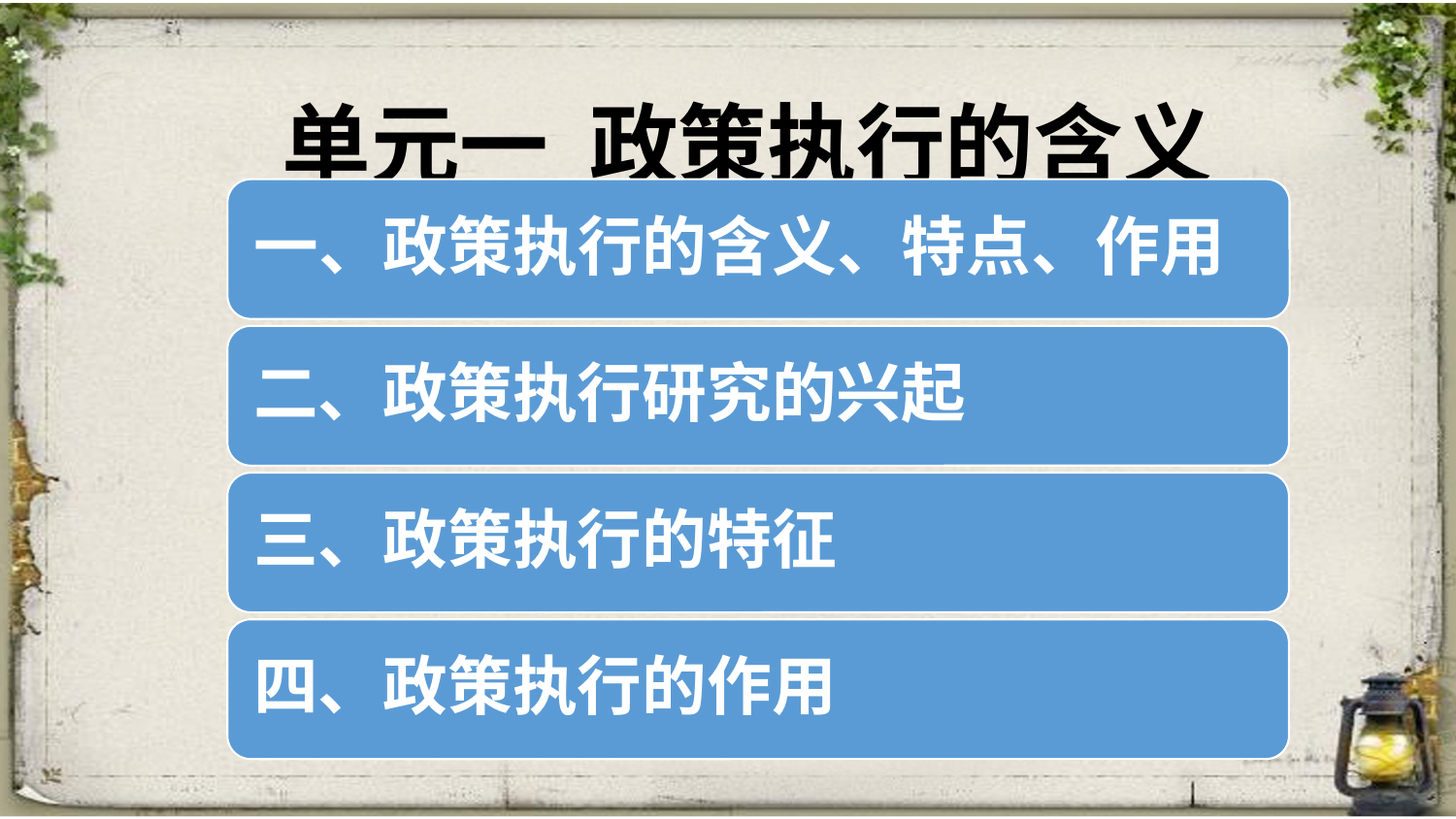

单元一  政策执行的含义
一、政策执行的含义、特点、作用
二、政策执行研究的兴起
三、政策执行的特征
四、政策执行的作用